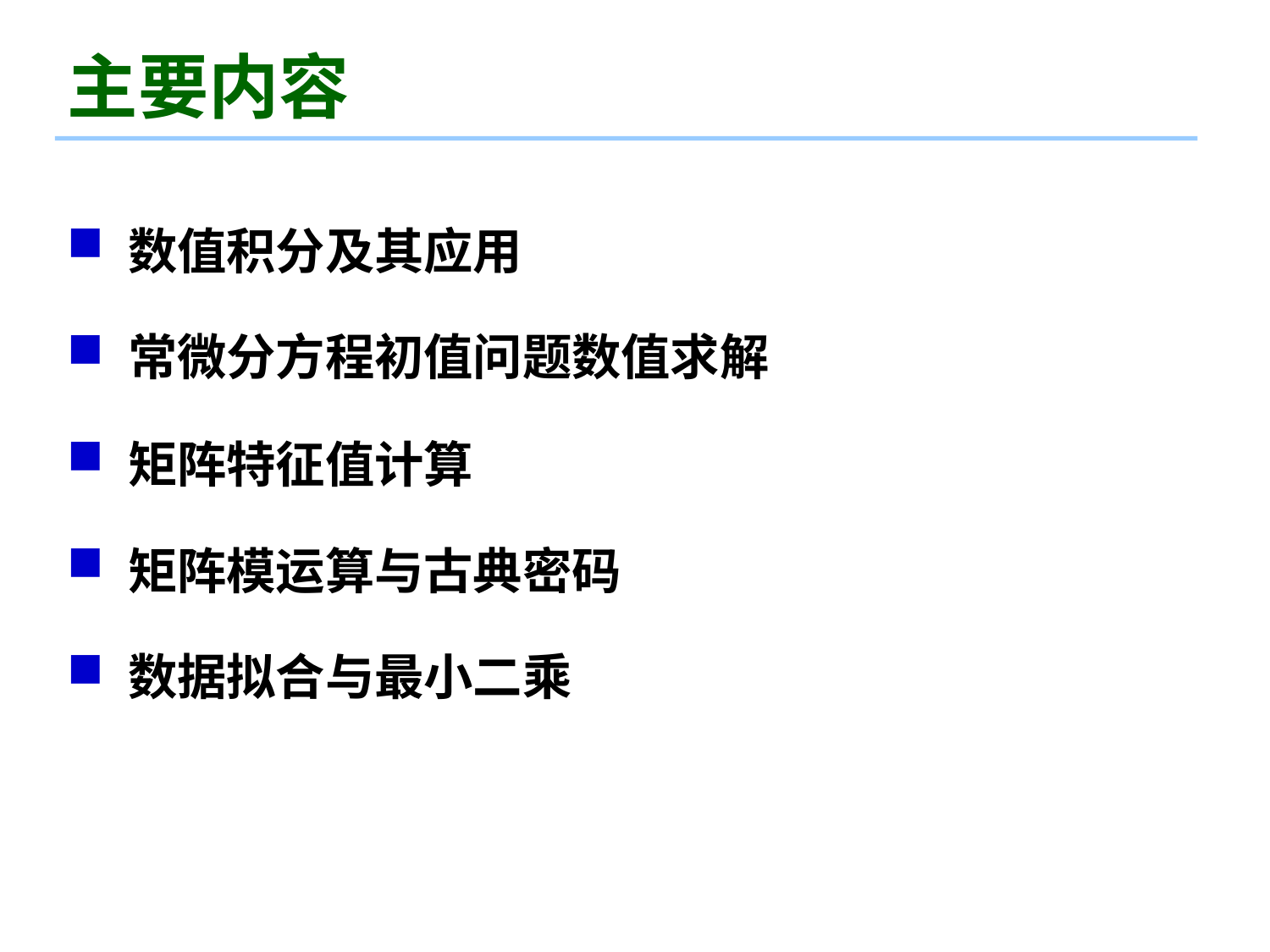

# 主要内容
 数值积分及其应用
 常微分方程初值问题数值求解
 矩阵特征值计算
 矩阵模运算与古典密码
 数据拟合与最小二乘